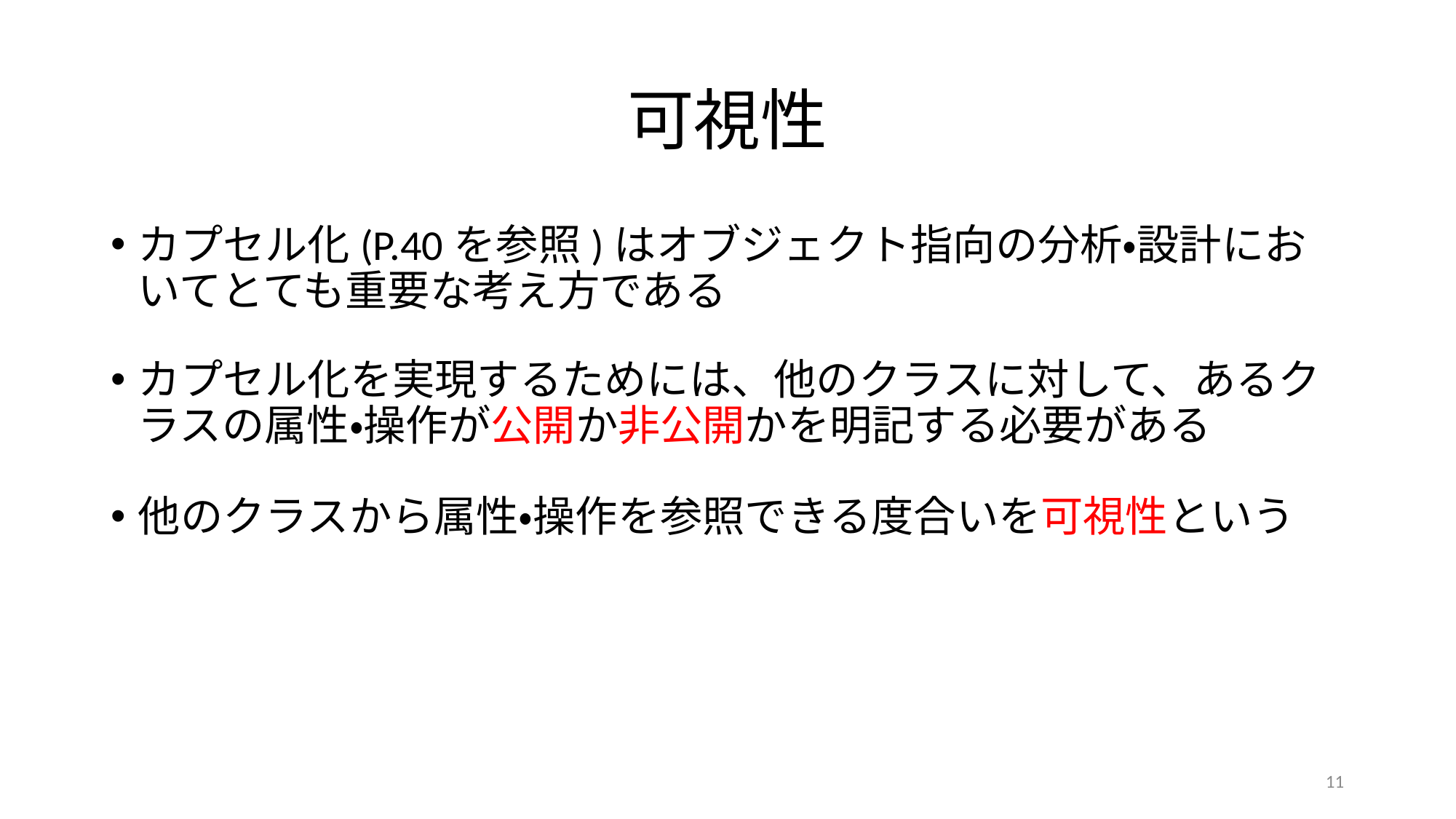

# 可視性
カプセル化(P.40を参照)はオブジェクト指向の分析・設計においてとても重要な考え方である

カプセル化を実現するためには、他のクラスに対して、あるクラスの属性・操作が公開か非公開かを明記する必要がある

他のクラスから属性・操作を参照できる度合いを可視性という
11